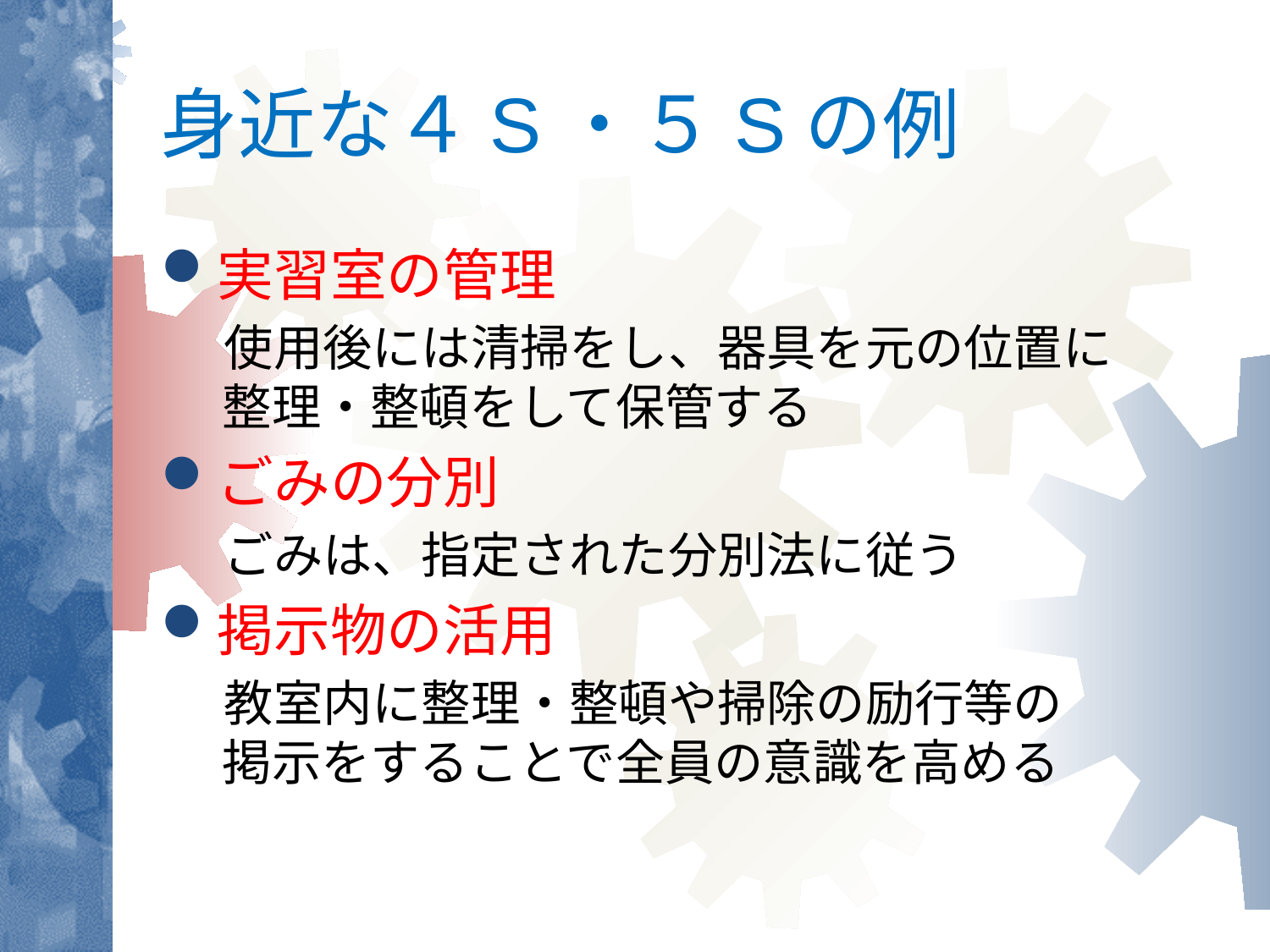

身近な４S・５Sの例
実習室の管理
使用後には清掃をし、器具を元の位置に　　整理・整頓をして保管する
ごみの分別
ごみは、指定された分別法に従う
掲示物の活用
教室内に整理・整頓や掃除の励行等の　　　掲示をすることで全員の意識を高める